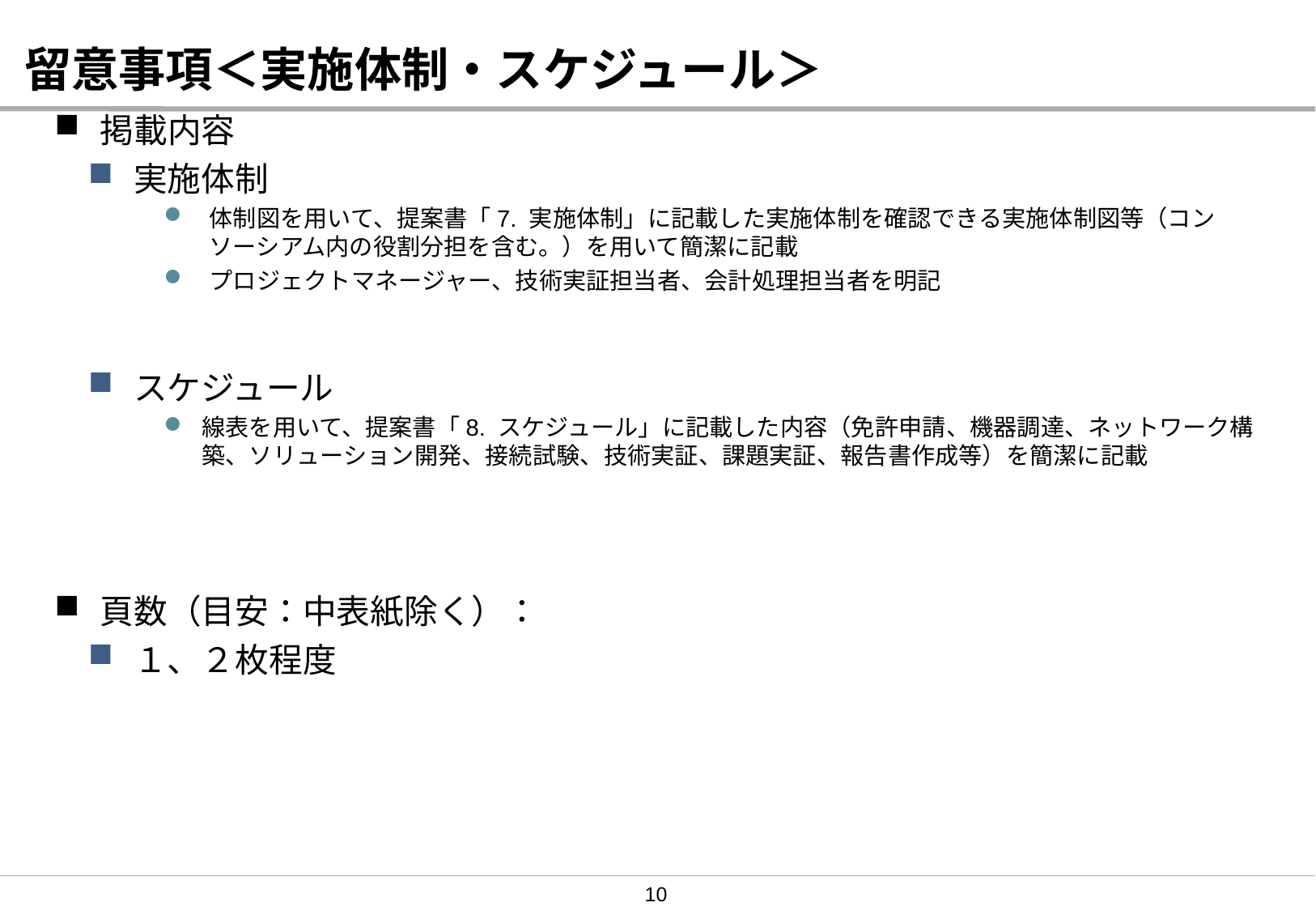

# 留意事項＜実施体制・スケジュール＞
掲載内容
実施体制
体制図を用いて、提案書「7. 実施体制」に記載した実施体制を確認できる実施体制図等（コンソーシアム内の役割分担を含む。）を用いて簡潔に記載
プロジェクトマネージャー、技術実証担当者、会計処理担当者を明記

スケジュール
線表を用いて、提案書「8. スケジュール」に記載した内容（免許申請、機器調達、ネットワーク構築、ソリューション開発、接続試験、技術実証、課題実証、報告書作成等）を簡潔に記載

頁数（目安：中表紙除く）：
１、２枚程度